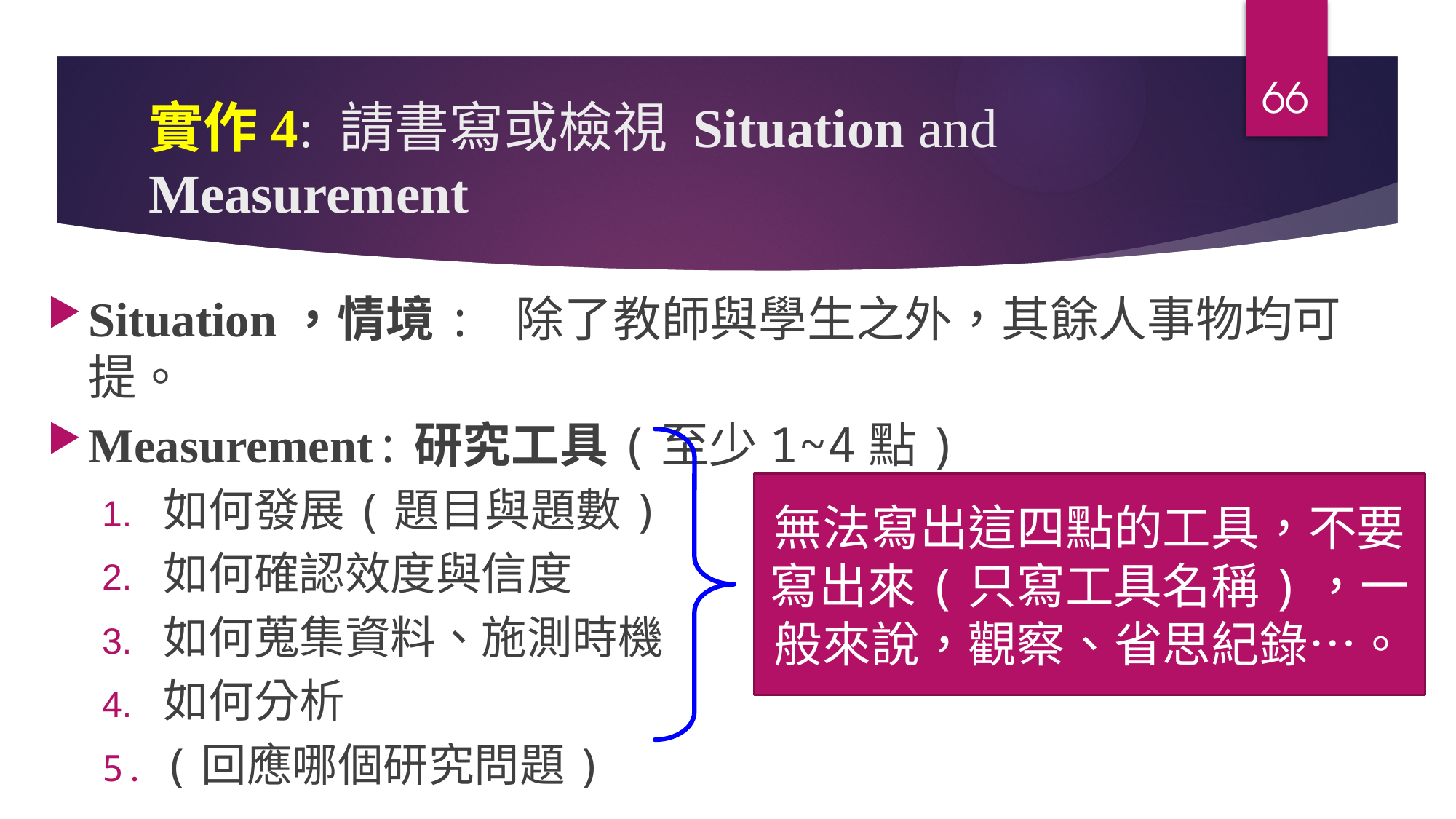

66
# 實作4: 請書寫或檢視 Situation and Measurement
Situation，情境: 除了教師與學生之外，其餘人事物均可提。
Measurement:研究工具(至少1~4點)
如何發展(題目與題數)
如何確認效度與信度
如何蒐集資料、施測時機
如何分析
(回應哪個研究問題)

無法寫出這四點的工具，不要寫出來(只寫工具名稱)，一般來說，觀察、省思紀錄…。